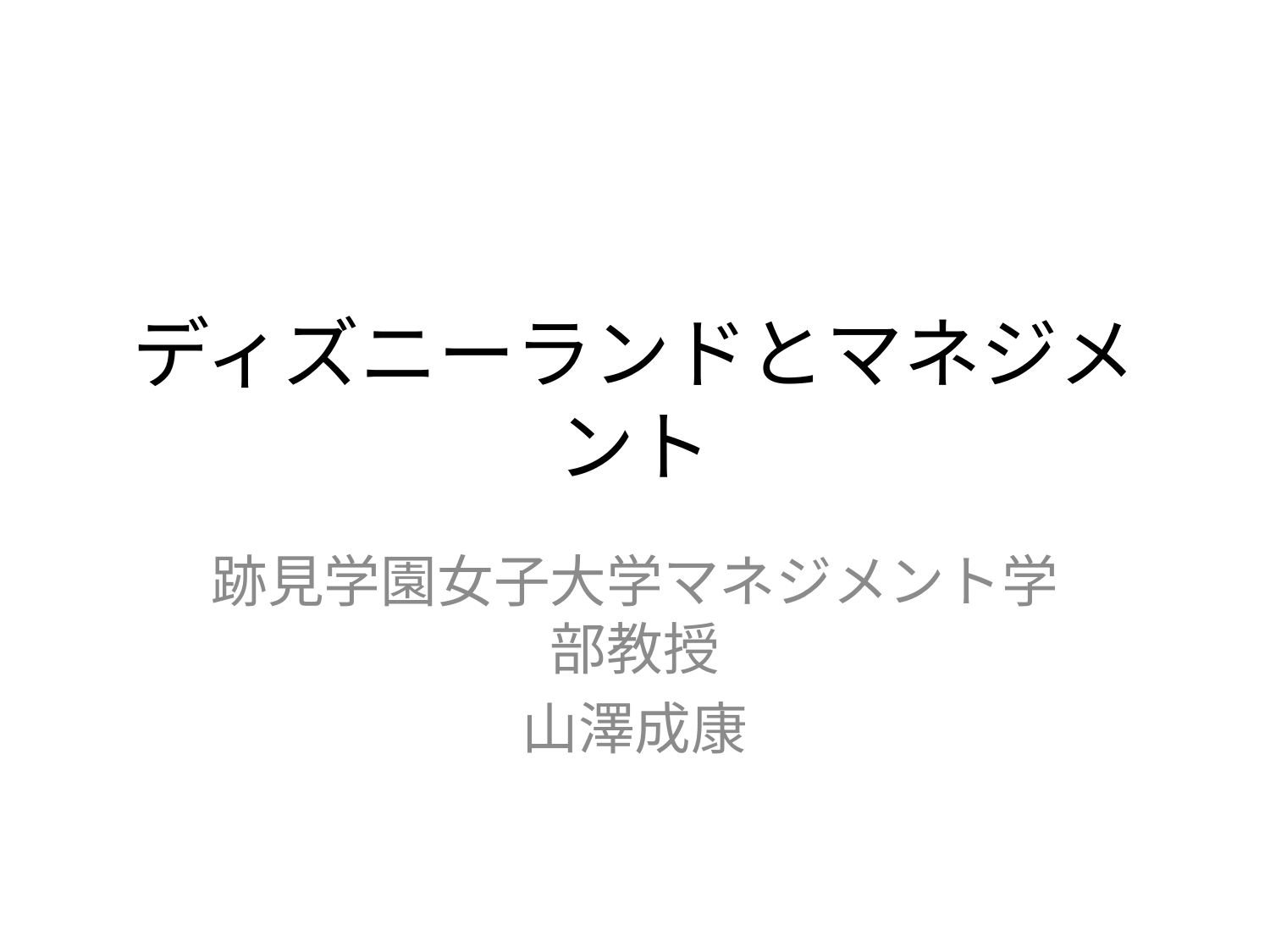

# ディズニーランドとマネジメント
跡見学園女子大学マネジメント学部教授
山澤成康